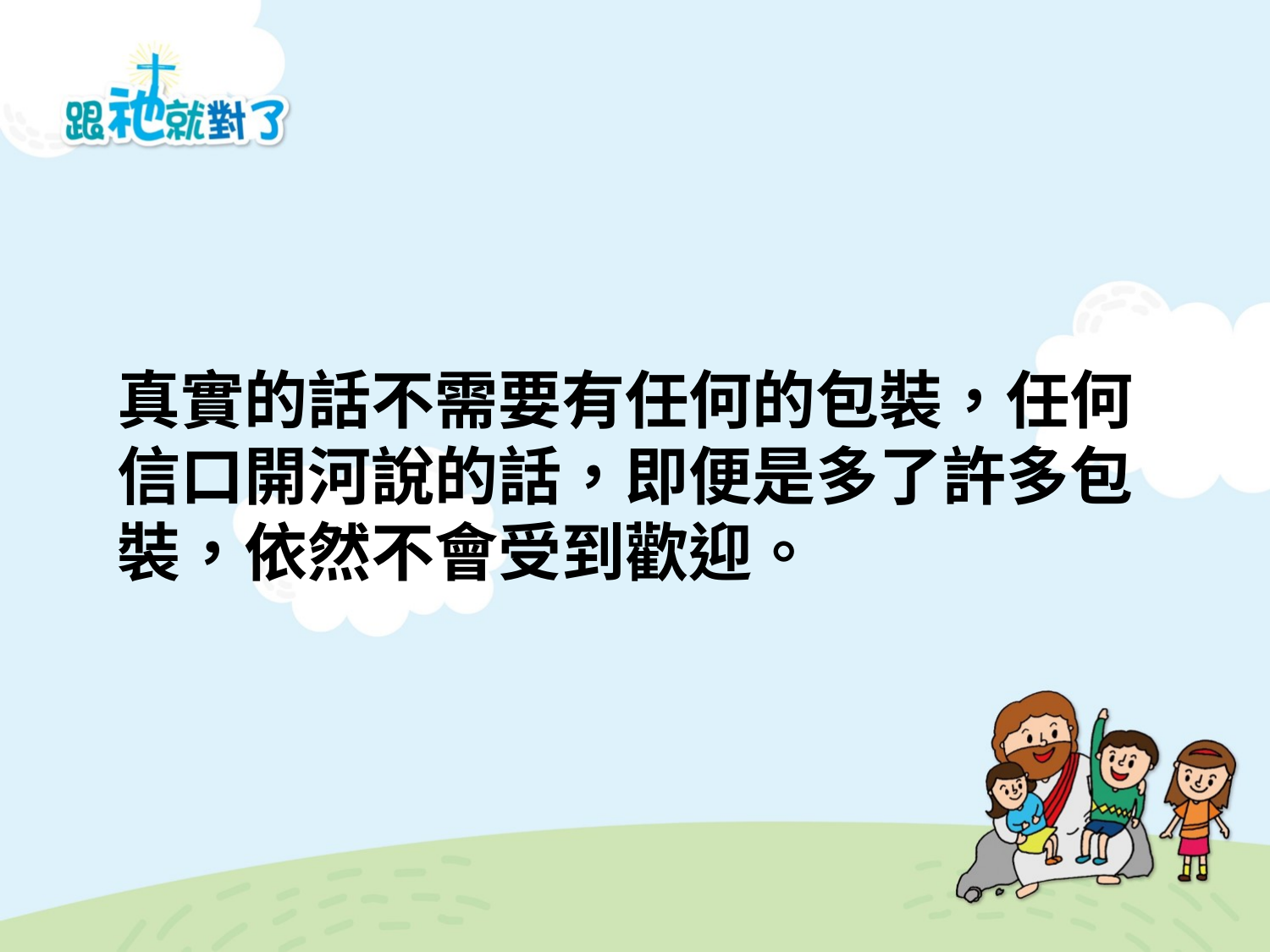

真實的話不需要有任何的包裝，任何信口開河說的話，即便是多了許多包裝，依然不會受到歡迎。